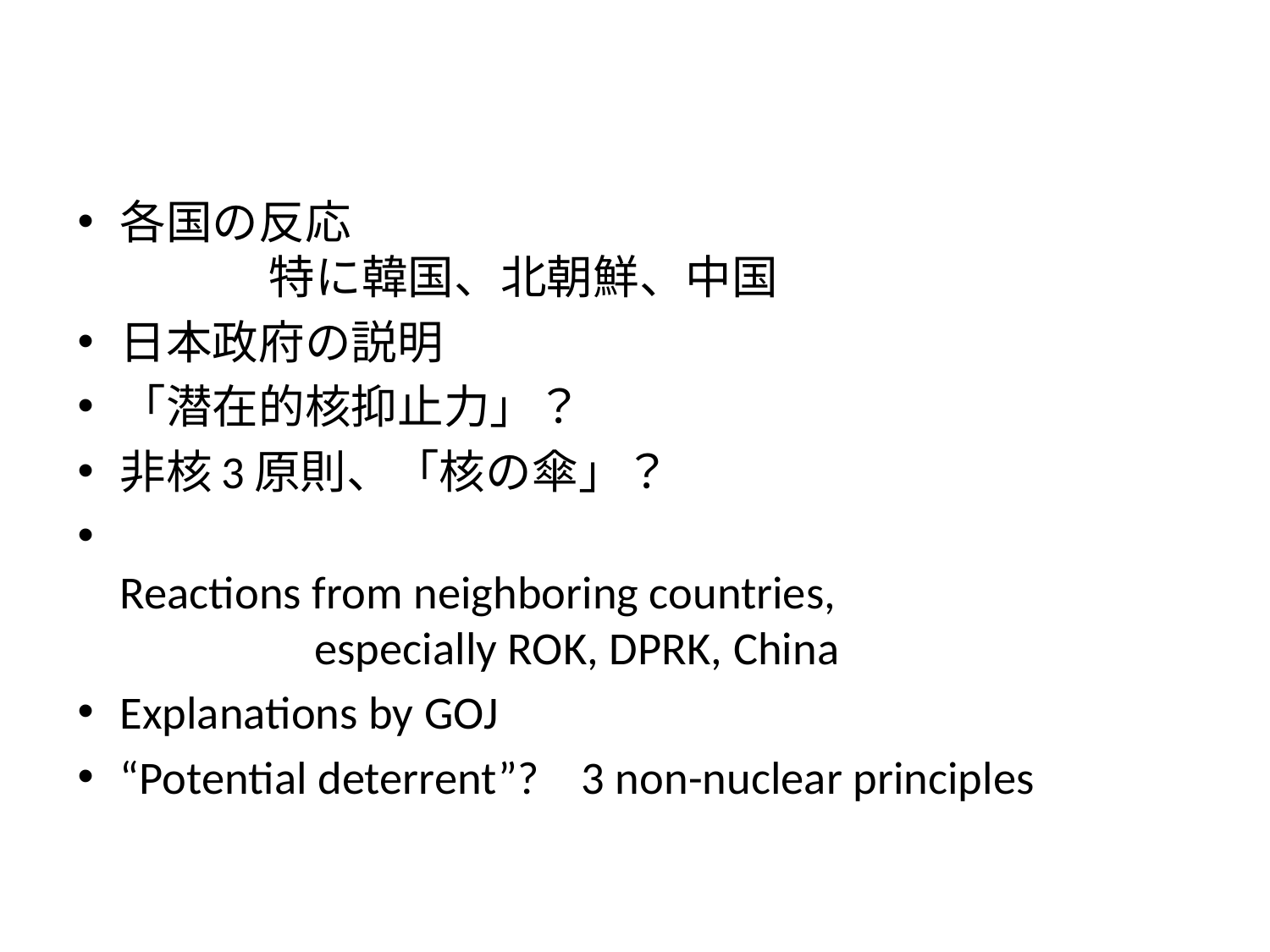

#
各国の反応
　　　 特に韓国、北朝鮮、中国
日本政府の説明
「潜在的核抑止力」？
非核3原則、「核の傘」？
Reactions from neighboring countries,
　　　　especially ROK, DPRK, China
Explanations by GOJ
“Potential deterrent”?    3 non-nuclear principles